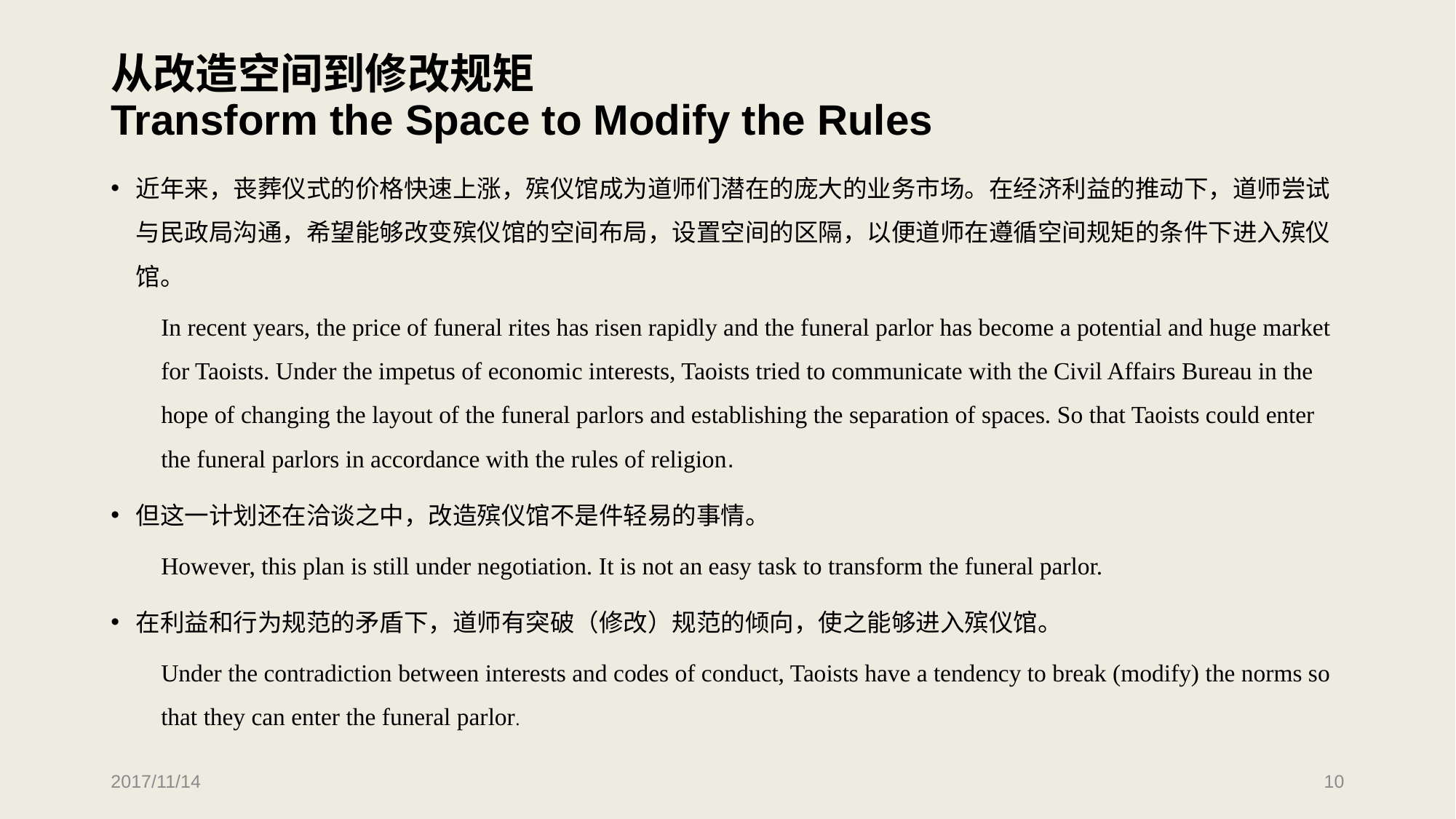

# 从改造空间到修改规矩 Transform the Space to Modify the Rules
近年来，丧葬仪式的价格快速上涨，殡仪馆成为道师们潜在的庞大的业务市场。在经济利益的推动下，道师尝试与民政局沟通，希望能够改变殡仪馆的空间布局，设置空间的区隔，以便道师在遵循空间规矩的条件下进入殡仪馆。
In recent years, the price of funeral rites has risen rapidly and the funeral parlor has become a potential and huge market for Taoists. Under the impetus of economic interests, Taoists tried to communicate with the Civil Affairs Bureau in the hope of changing the layout of the funeral parlors and establishing the separation of spaces. So that Taoists could enter the funeral parlors in accordance with the rules of religion.
但这一计划还在洽谈之中，改造殡仪馆不是件轻易的事情。
However, this plan is still under negotiation. It is not an easy task to transform the funeral parlor.
在利益和行为规范的矛盾下，道师有突破（修改）规范的倾向，使之能够进入殡仪馆。
Under the contradiction between interests and codes of conduct, Taoists have a tendency to break (modify) the norms so that they can enter the funeral parlor.

2017/11/14
10